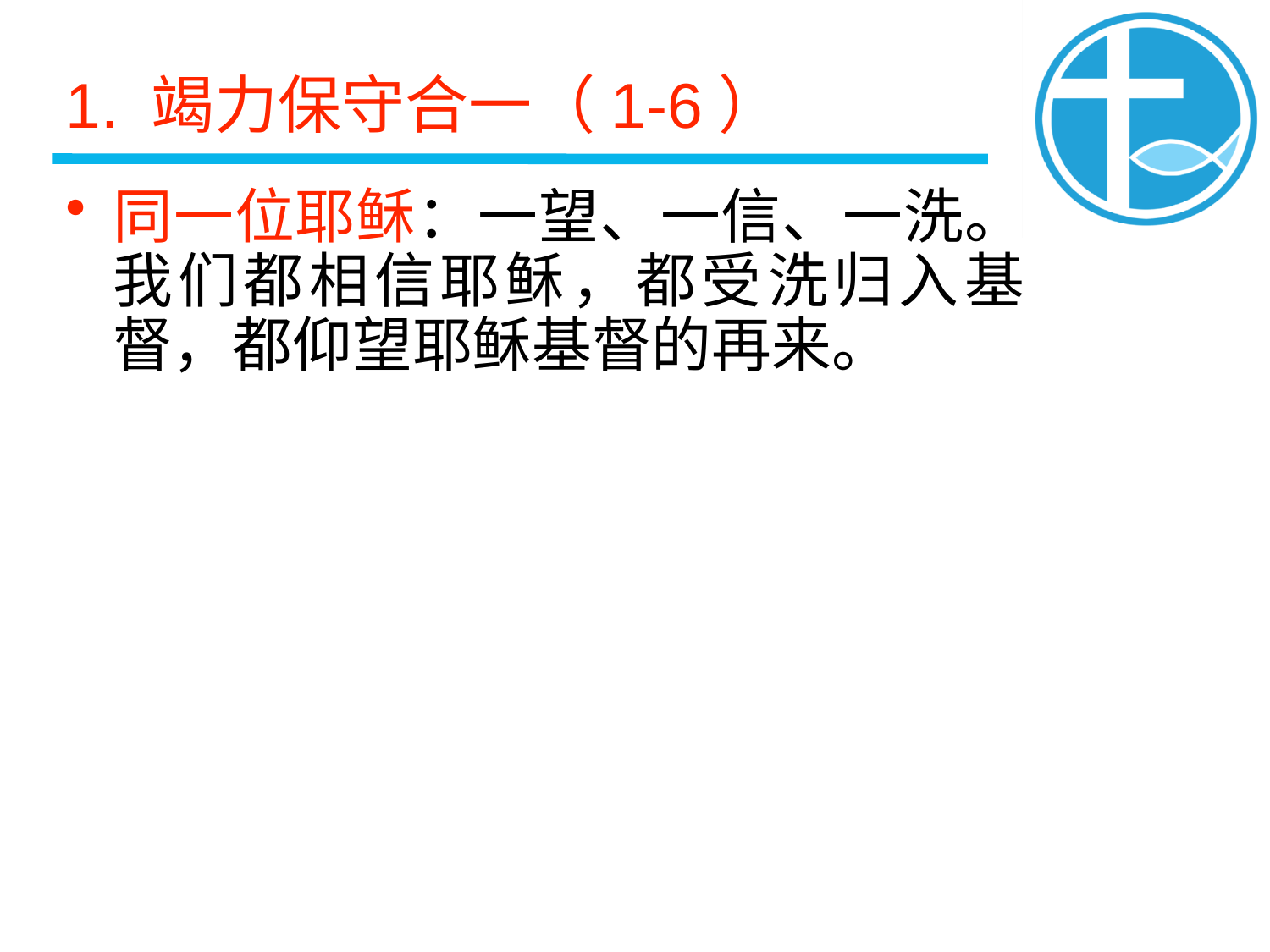

1. 竭力保守合一（1-6）
同一位耶稣：一望、一信、一洗。我们都相信耶稣，都受洗归入基督，都仰望耶稣基督的再来。